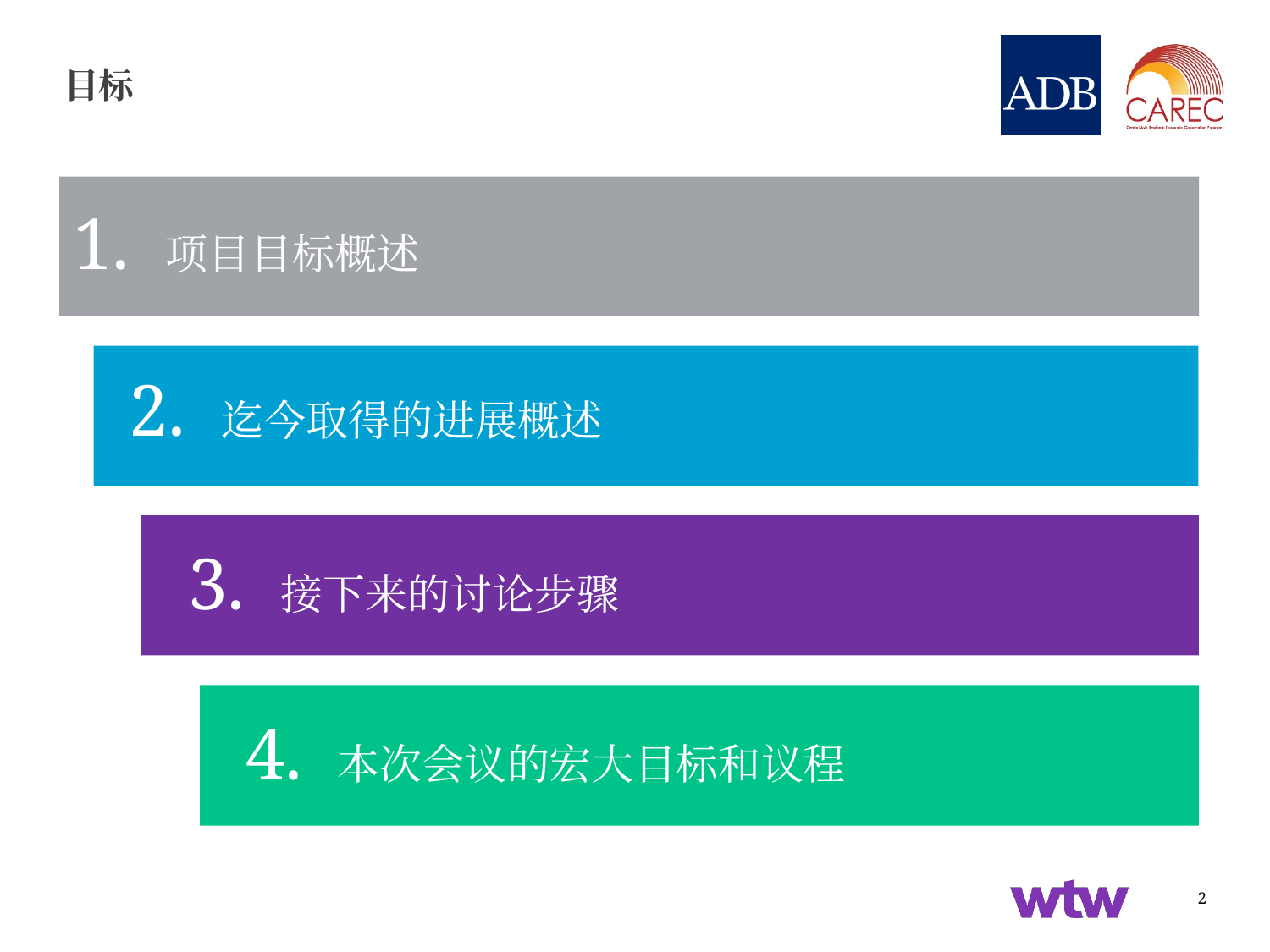

# 目标

1. 项目目标概述

2. 迄今取得的进展概述

3. 接下来的讨论步骤

4. 本次会议的宏大目标和议程
2